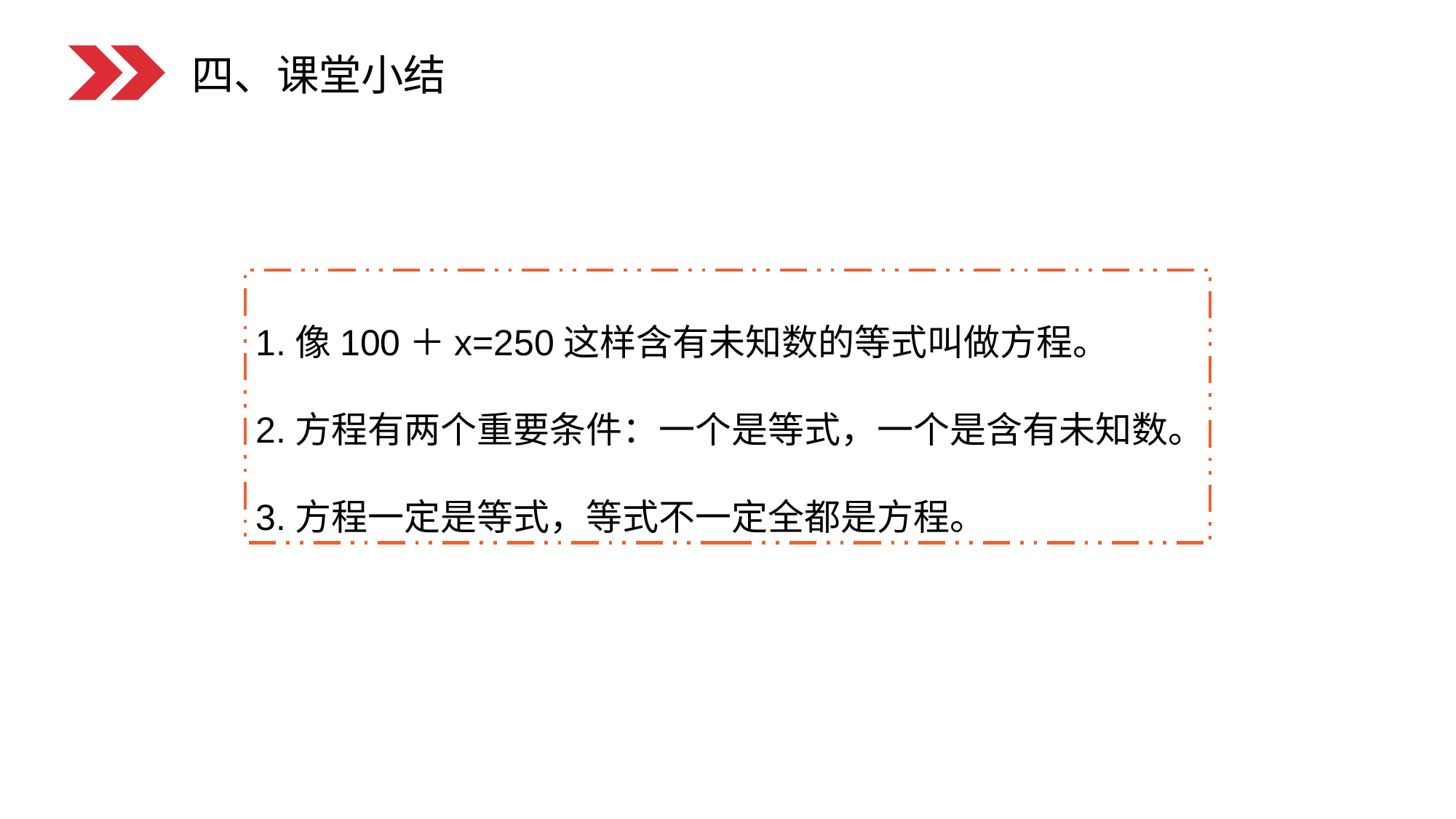

四、课堂小结
1.像100＋x=250这样含有未知数的等式叫做方程。
2.方程有两个重要条件：一个是等式，一个是含有未知数。
3.方程一定是等式，等式不一定全都是方程。